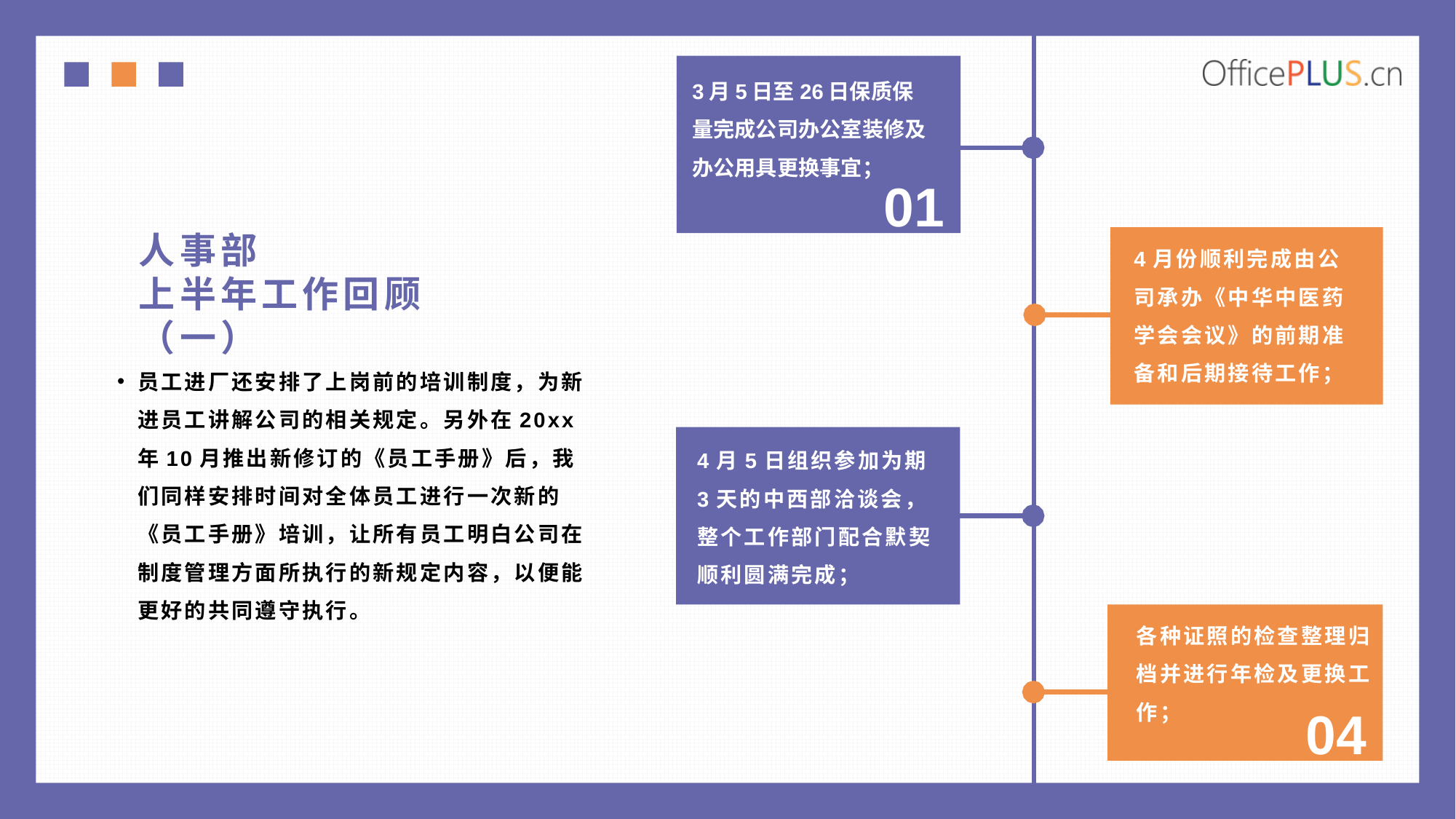

3月5日至26日保质保量完成公司办公室装修及办公用具更换事宜；
01
人事部
上半年工作回顾（一）

4月份顺利完成由公司承办《中华中医药学会会议》的前期准备和后期接待工作；
员工进厂还安排了上岗前的培训制度，为新进员工讲解公司的相关规定。另外在20xx年10月推出新修订的《员工手册》后，我们同样安排时间对全体员工进行一次新的《员工手册》培训，让所有员工明白公司在制度管理方面所执行的新规定内容，以便能更好的共同遵守执行。

4月5日组织参加为期3天的中西部洽谈会，整个工作部门配合默契顺利圆满完成；

各种证照的检查整理归档并进行年检及更换工作；
04